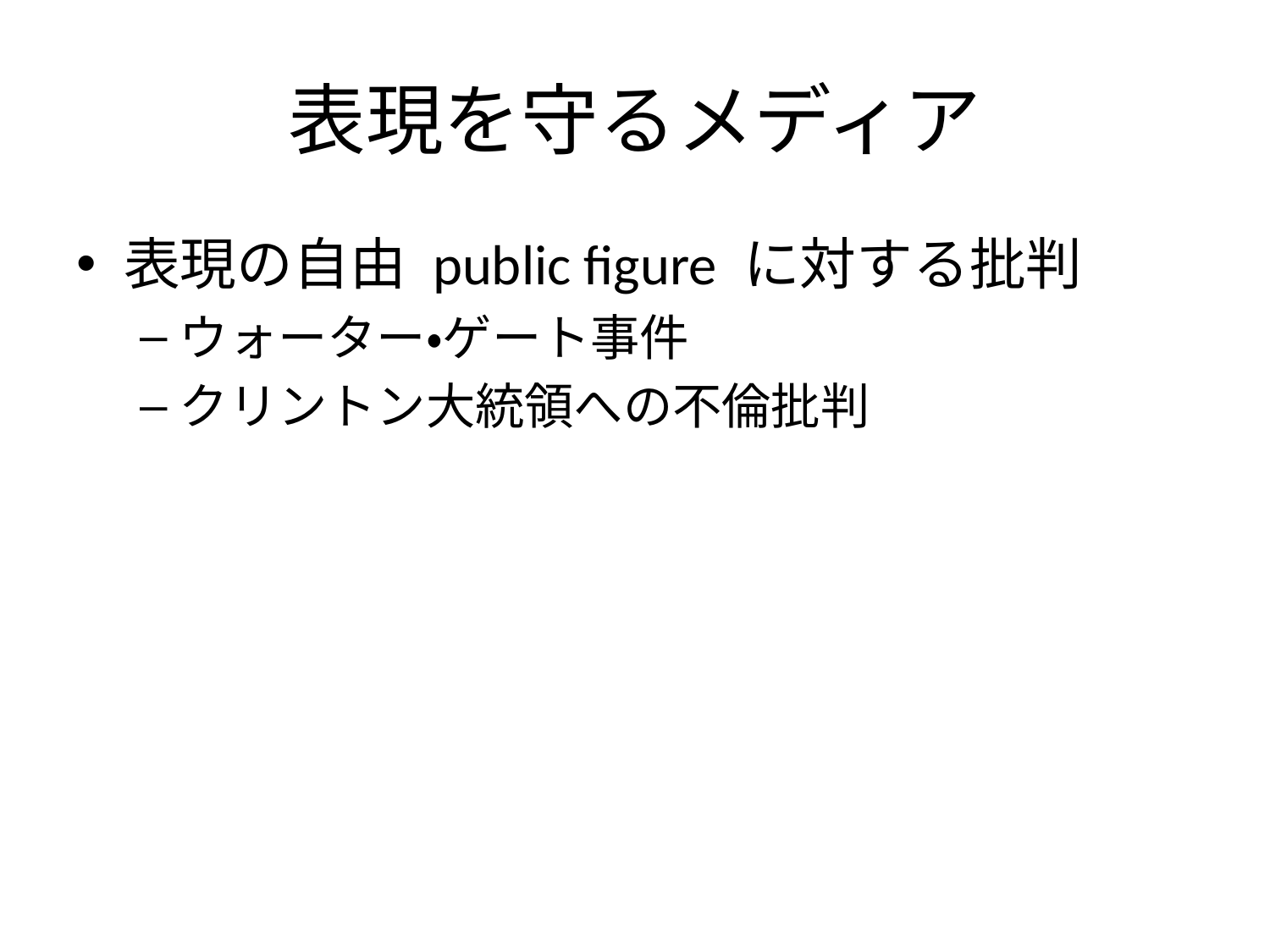

# 表現を守るメディア
表現の自由 public figure に対する批判
ウォーター・ゲート事件
クリントン大統領への不倫批判